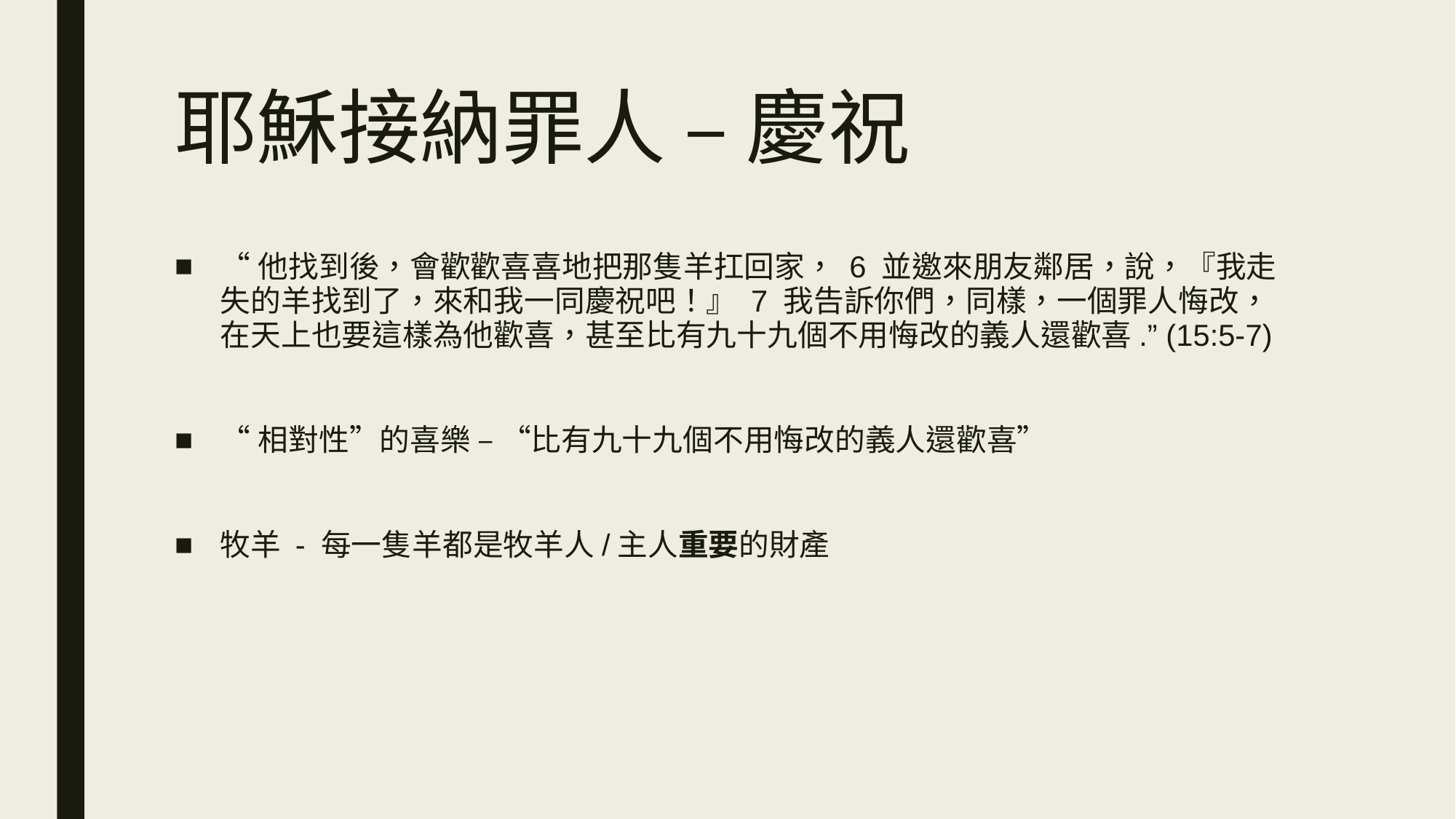

# 耶穌接納罪人 – 慶祝

“他找到後，會歡歡喜喜地把那隻羊扛回家， 6 並邀來朋友鄰居，說，『我走失的羊找到了，來和我一同慶祝吧！』 7 我告訴你們，同樣，一個罪人悔改，在天上也要這樣為他歡喜，甚至比有九十九個不用悔改的義人還歡喜.” (15:5-7)

“相對性”的喜樂 – “比有九十九個不用悔改的義人還歡喜”

牧羊 - 每一隻羊都是牧羊人/主人重要的財產